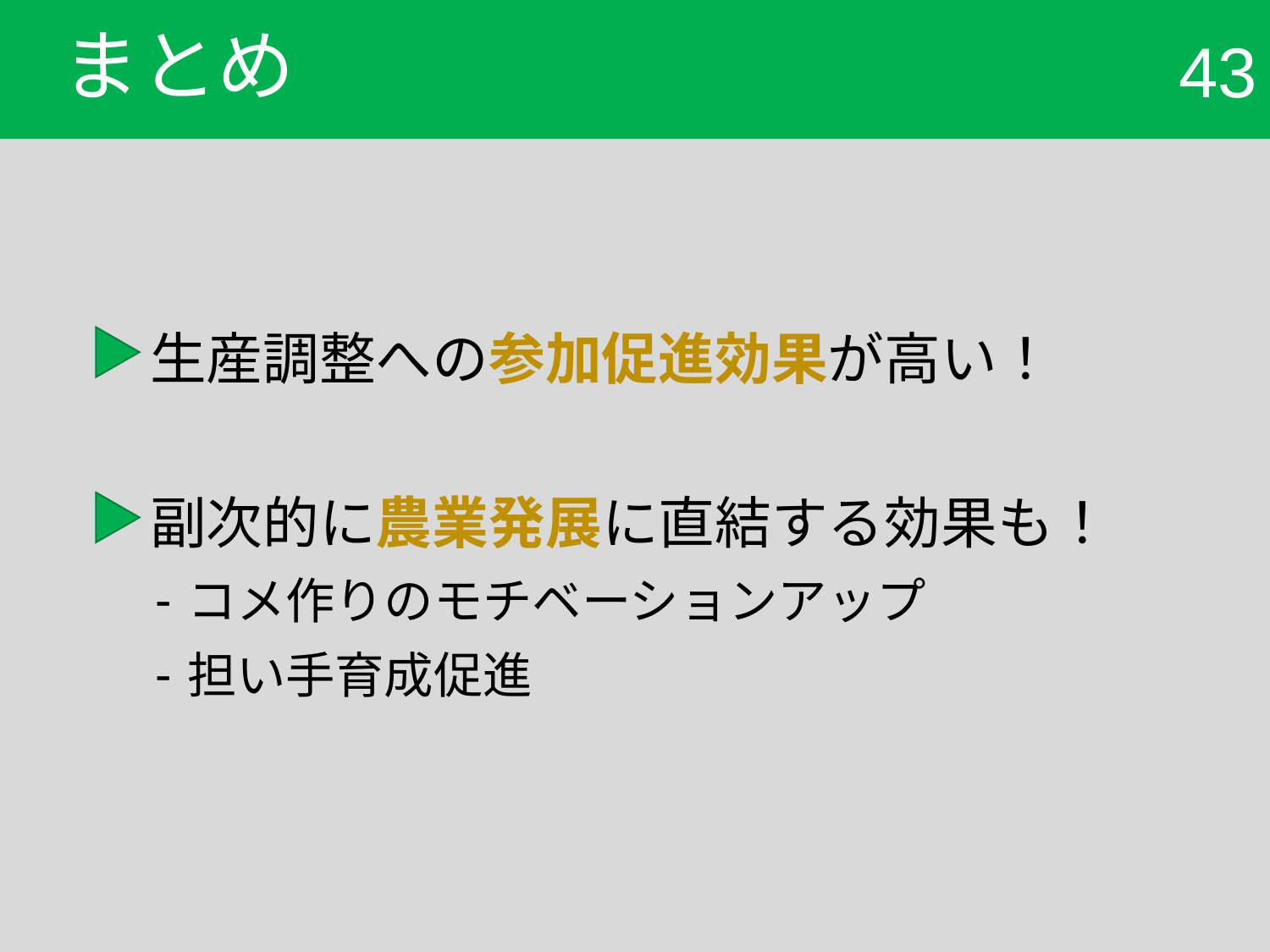

# まとめ
43
生産調整への参加促進効果が高い！

副次的に農業発展に直結する効果も！
コメ作りのモチベーションアップ
担い手育成促進